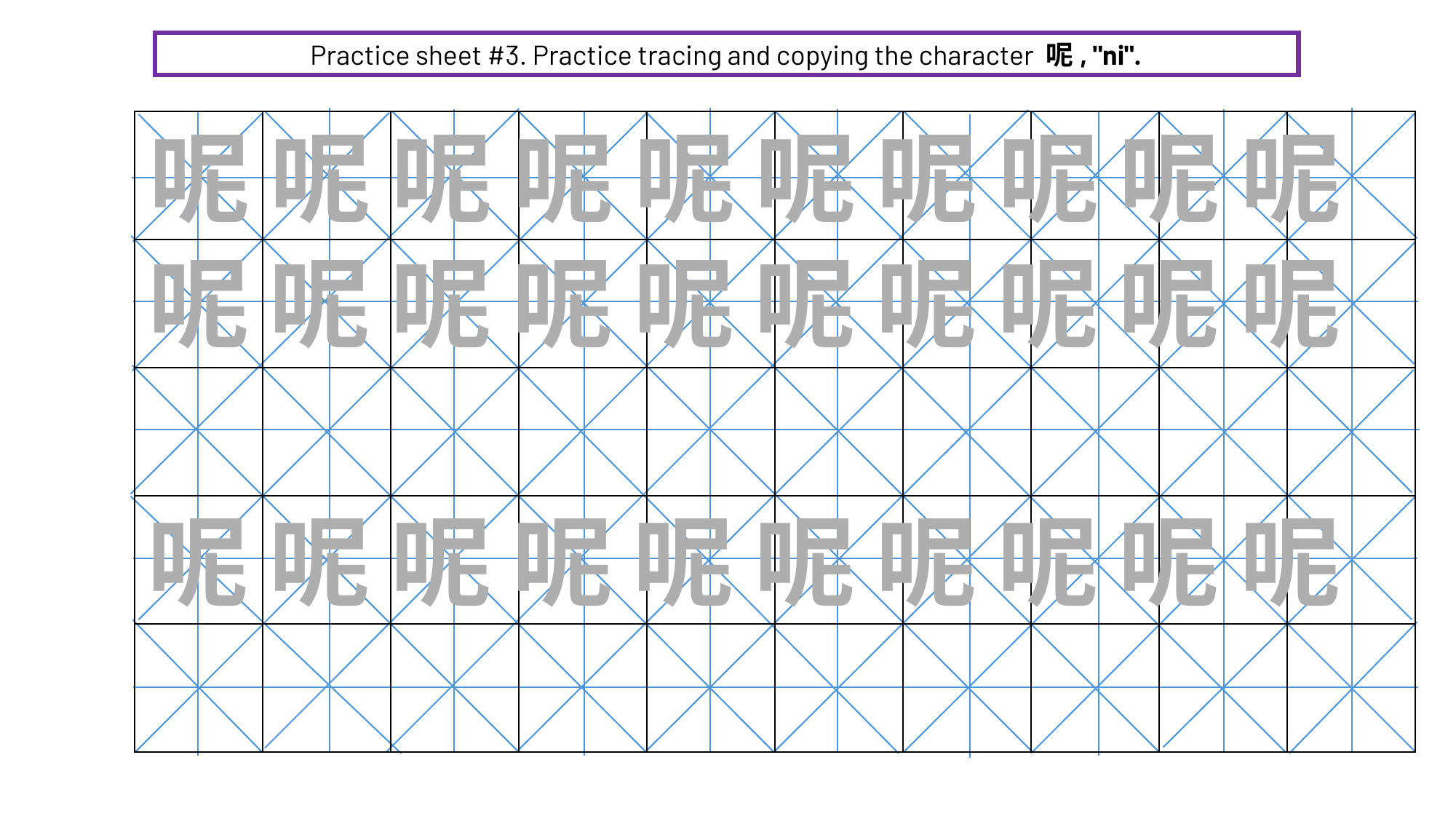

Practice sheet #3. Practice tracing and copying the character 呢, "ni".

呢 呢 呢 呢 呢 呢 呢 呢 呢 呢
|  |  |  |  |  |  |  |  |  |  |
| --- | --- | --- | --- | --- | --- | --- | --- | --- | --- |
|  |  |  |  |  |  |  |  |  |  |
|  |  |  |  |  |  |  |  |  |  |
|  |  |  |  |  |  |  |  |  |  |
|  |  |  |  |  |  |  |  |  |  |
呢 呢 呢 呢 呢 呢 呢 呢 呢 呢

呢 呢 呢 呢 呢 呢 呢 呢 呢 呢